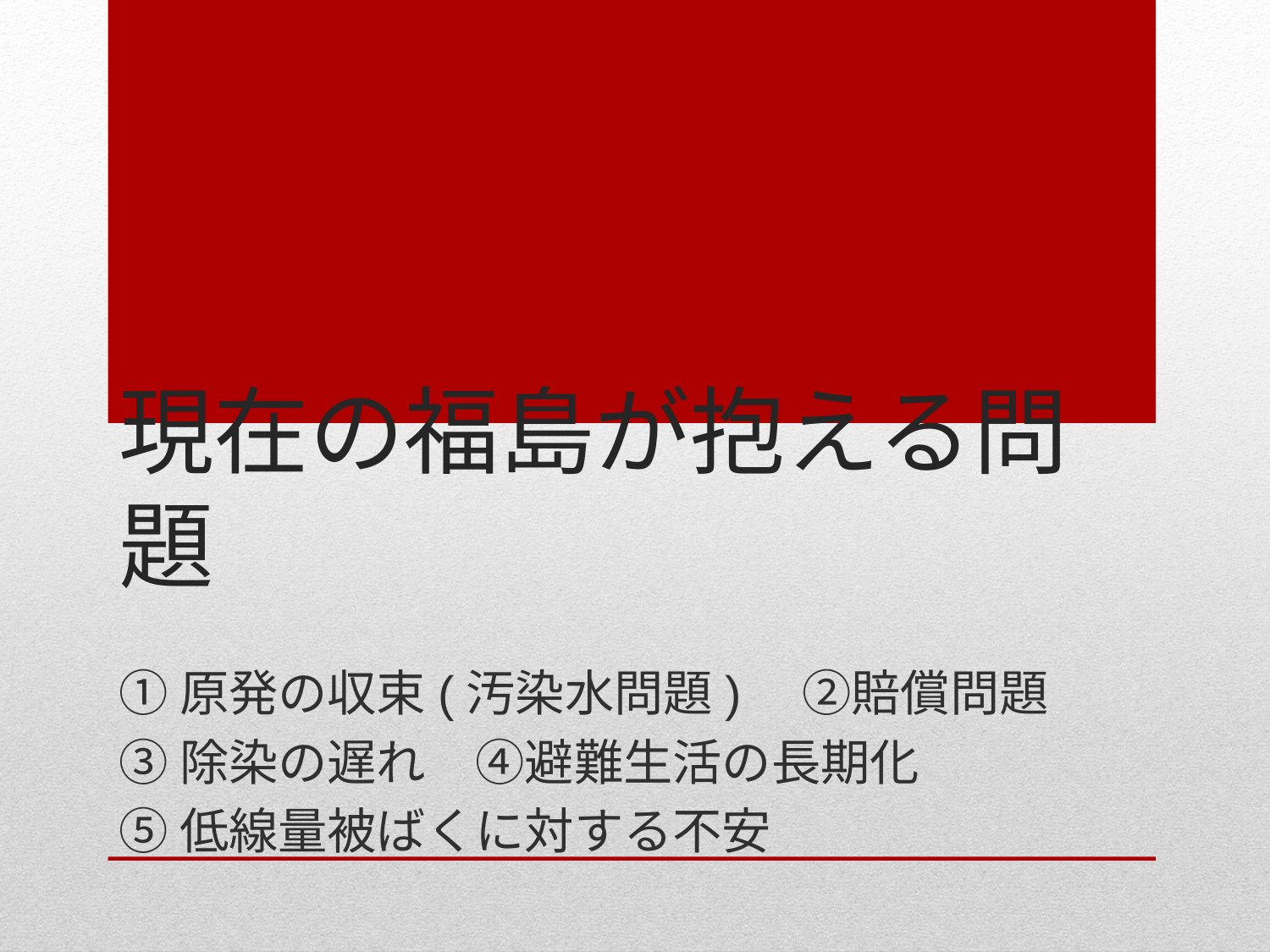

# 現在の福島が抱える問題
①原発の収束(汚染水問題)　②賠償問題
③除染の遅れ　④避難生活の長期化
⑤低線量被ばくに対する不安